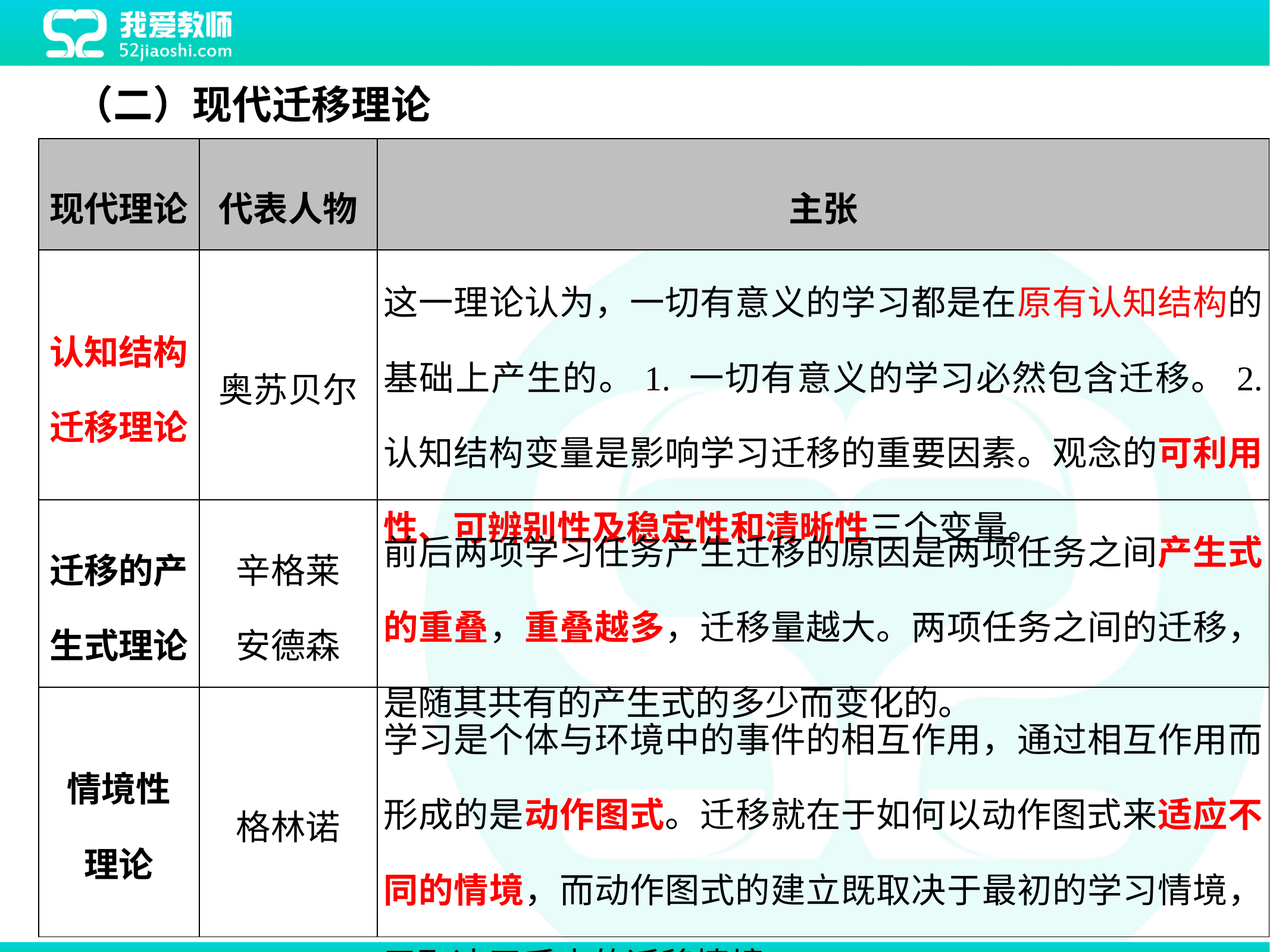

（二）现代迁移理论
| 现代理论 | 代表人物 | 主张 |
| --- | --- | --- |
| 认知结构迁移理论 | 奥苏贝尔 | 这一理论认为，一切有意义的学习都是在原有认知结构的基础上产生的。1. 一切有意义的学习必然包含迁移。2. 认知结构变量是影响学习迁移的重要因素。观念的可利用性、可辨别性及稳定性和清晰性三个变量。 |
| 迁移的产生式理论 | 辛格莱 安德森 | 前后两项学习任务产生迁移的原因是两项任务之间产生式的重叠，重叠越多，迁移量越大。两项任务之间的迁移，是随其共有的产生式的多少而变化的。 |
| 情境性 理论 | 格林诺 | 学习是个体与环境中的事件的相互作用，通过相互作用而形成的是动作图式。迁移就在于如何以动作图式来适应不同的情境，而动作图式的建立既取决于最初的学习情境，又取决于后来的迁移情境。 |